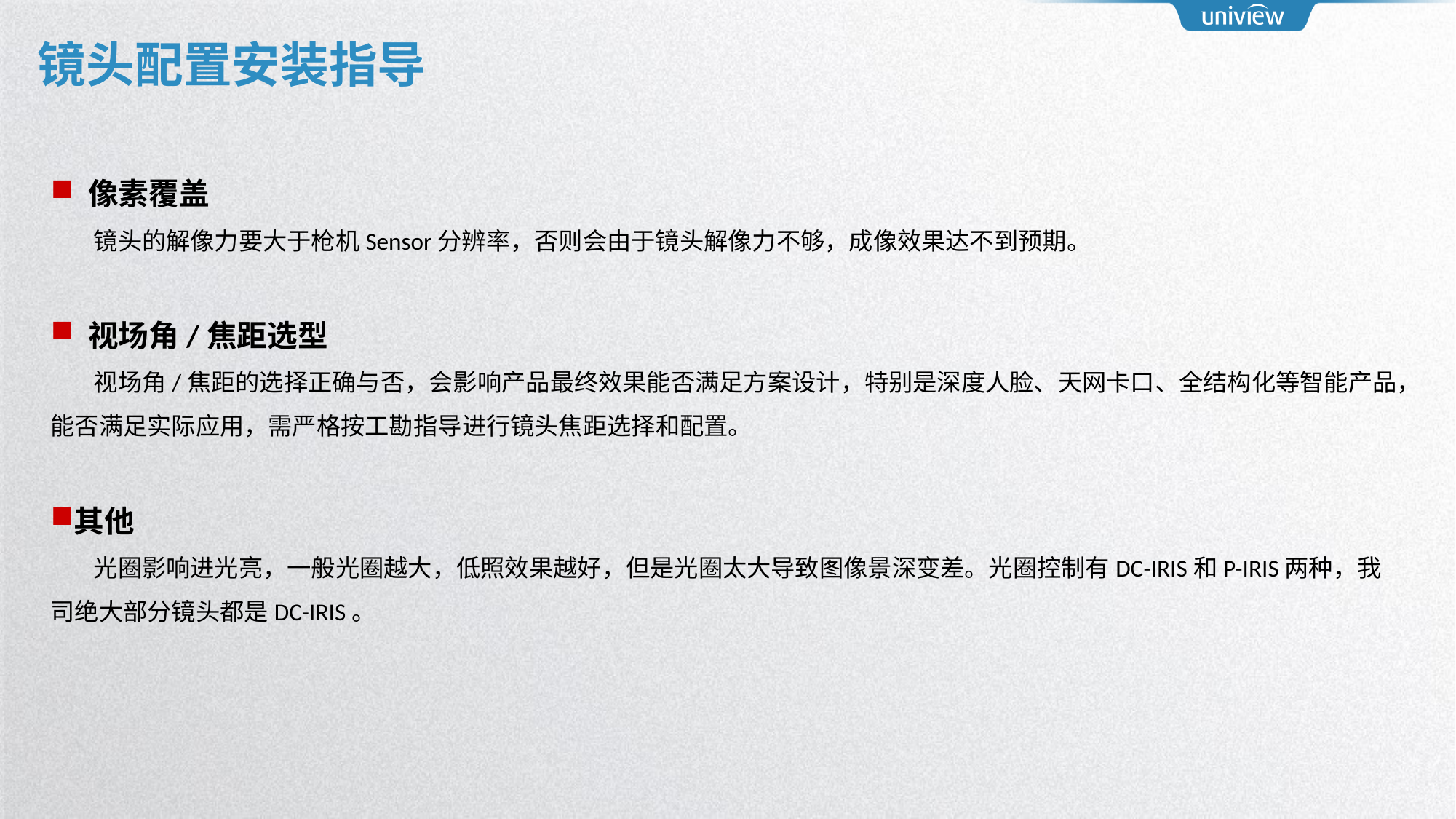

# 镜头配置安装指导
 像素覆盖
镜头的解像力要大于枪机Sensor分辨率，否则会由于镜头解像力不够，成像效果达不到预期。

 视场角/焦距选型
视场角/焦距的选择正确与否，会影响产品最终效果能否满足方案设计，特别是深度人脸、天网卡口、全结构化等智能产品，能否满足实际应用，需严格按工勘指导进行镜头焦距选择和配置。

其他
光圈影响进光亮，一般光圈越大，低照效果越好，但是光圈太大导致图像景深变差。光圈控制有DC-IRIS和P-IRIS两种，我司绝大部分镜头都是DC-IRIS。